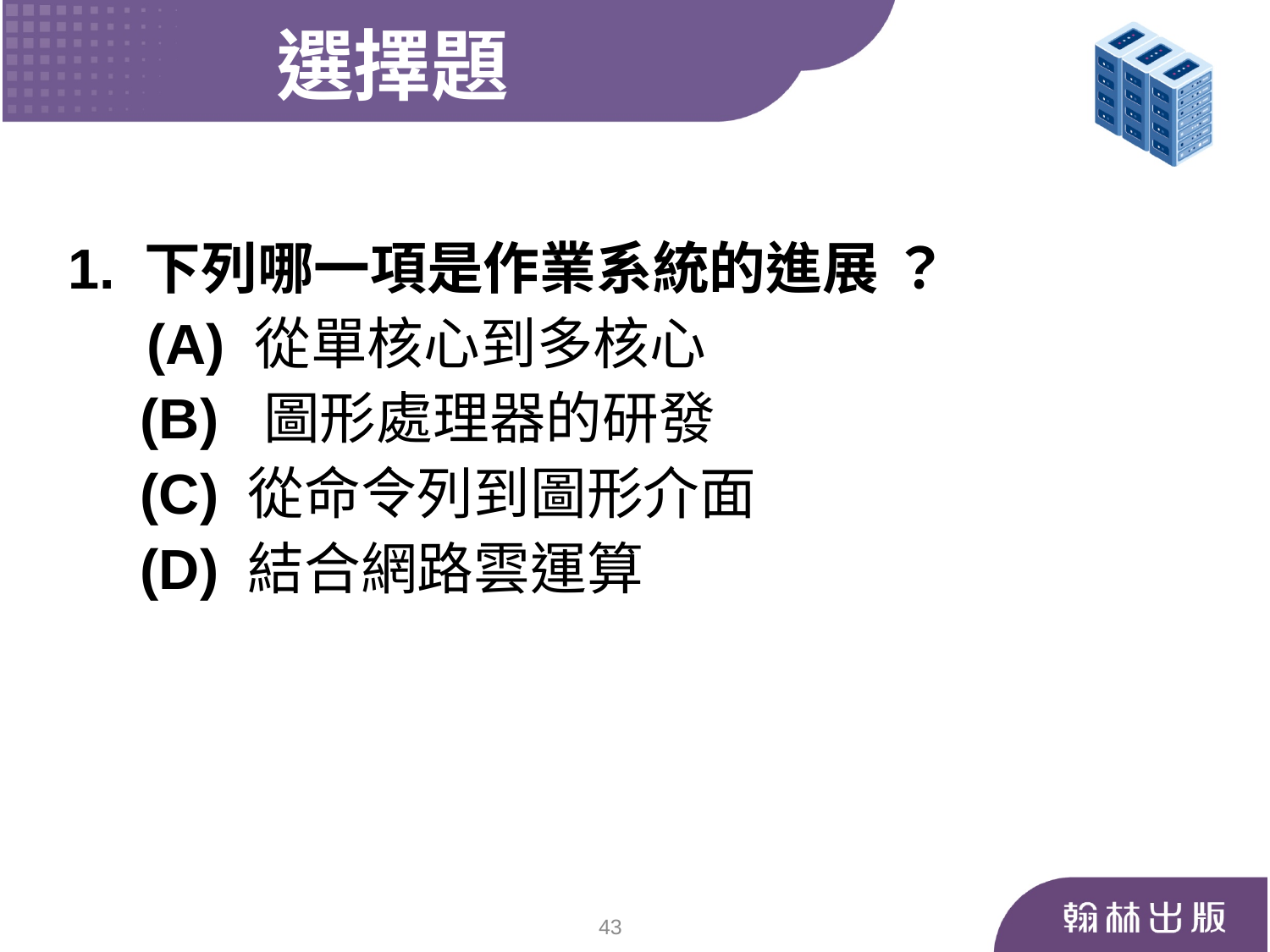

選擇題
1. 下列哪一項是作業系統的進展 ？
     (A) 從單核心到多核心
	   (B)  圖形處理器的研發
	   (C) 從命令列到圖形介面
	   (D) 結合網路雲運算
43